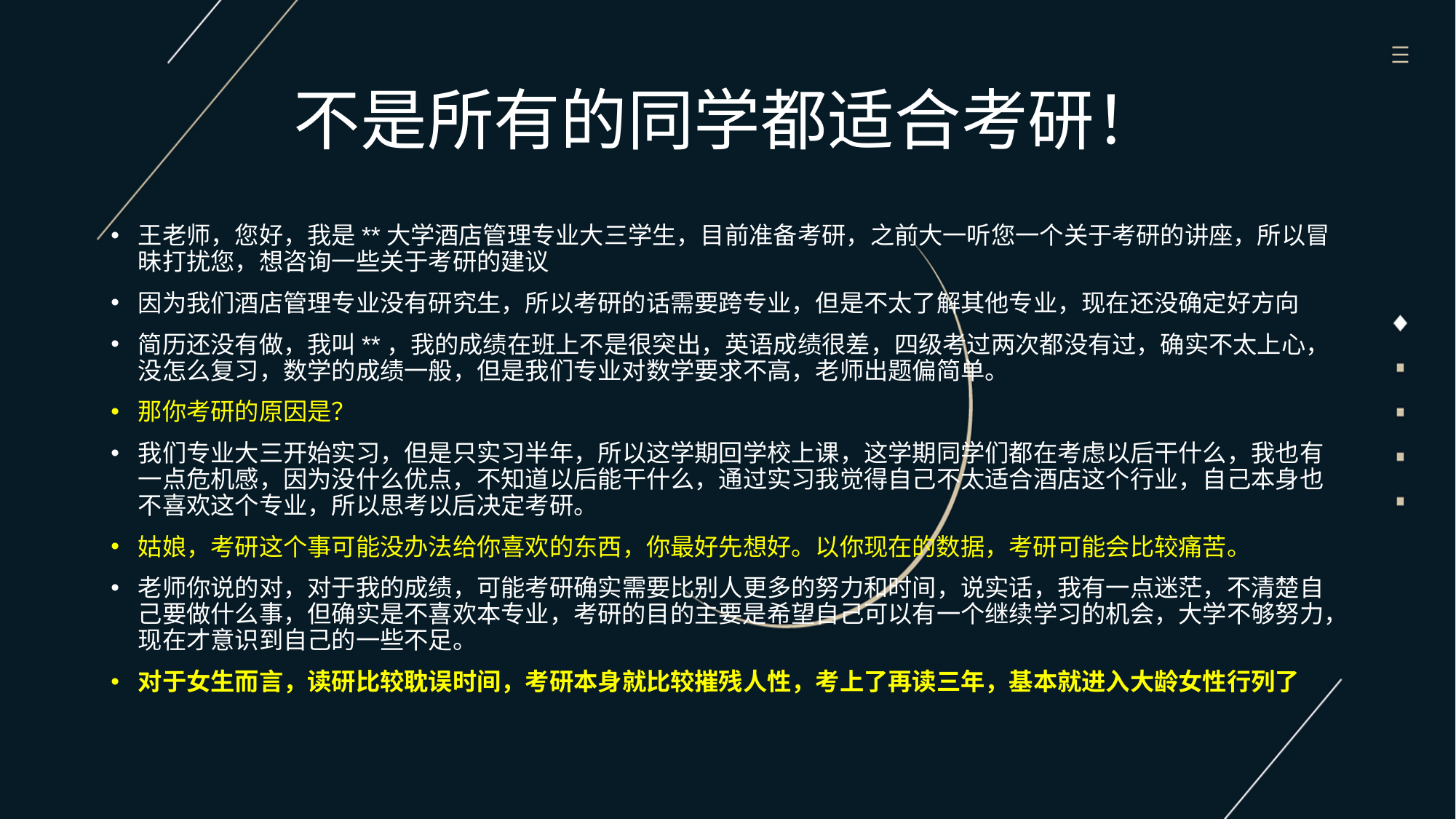

# 不是所有的同学都适合考研！
王老师，您好，我是**大学酒店管理专业大三学生，目前准备考研，之前大一听您一个关于考研的讲座，所以冒昧打扰您，想咨询一些关于考研的建议
因为我们酒店管理专业没有研究生，所以考研的话需要跨专业，但是不太了解其他专业，现在还没确定好方向
简历还没有做，我叫**，我的成绩在班上不是很突出，英语成绩很差，四级考过两次都没有过，确实不太上心，没怎么复习，数学的成绩一般，但是我们专业对数学要求不高，老师出题偏简单。
那你考研的原因是？
我们专业大三开始实习，但是只实习半年，所以这学期回学校上课，这学期同学们都在考虑以后干什么，我也有一点危机感，因为没什么优点，不知道以后能干什么，通过实习我觉得自己不太适合酒店这个行业，自己本身也不喜欢这个专业，所以思考以后决定考研。
姑娘，考研这个事可能没办法给你喜欢的东西，你最好先想好。以你现在的数据，考研可能会比较痛苦。
老师你说的对，对于我的成绩，可能考研确实需要比别人更多的努力和时间，说实话，我有一点迷茫，不清楚自己要做什么事，但确实是不喜欢本专业，考研的目的主要是希望自己可以有一个继续学习的机会，大学不够努力，现在才意识到自己的一些不足。
对于女生而言，读研比较耽误时间，考研本身就比较摧残人性，考上了再读三年，基本就进入大龄女性行列了